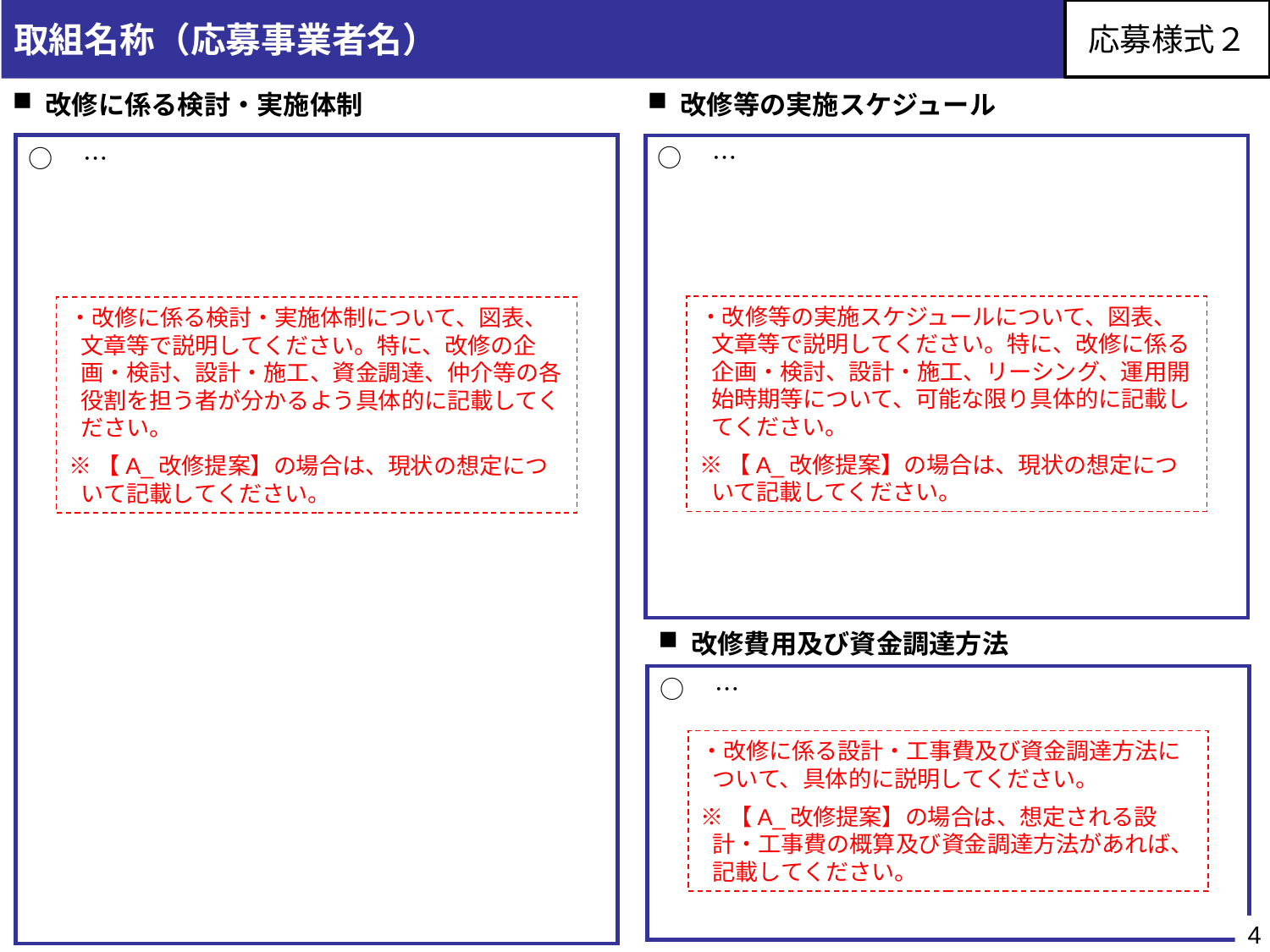

応募様式２
取組名称（応募事業者名）
改修等の実施スケジュール
改修に係る検討・実施体制

○　…
○　…
・改修等の実施スケジュールについて、図表、文章等で説明してください。特に、改修に係る企画・検討、設計・施工、リーシング、運用開始時期等について、可能な限り具体的に記載してください。
※【A_改修提案】の場合は、現状の想定について記載してください。
・改修に係る検討・実施体制について、図表、文章等で説明してください。特に、改修の企画・検討、設計・施工、資金調達、仲介等の各役割を担う者が分かるよう具体的に記載してください。
※【A_改修提案】の場合は、現状の想定について記載してください。
改修費用及び資金調達方法

○　…
・改修に係る設計・工事費及び資金調達方法について、具体的に説明してください。
※【A_改修提案】の場合は、想定される設計・工事費の概算及び資金調達方法があれば、記載してください。
4